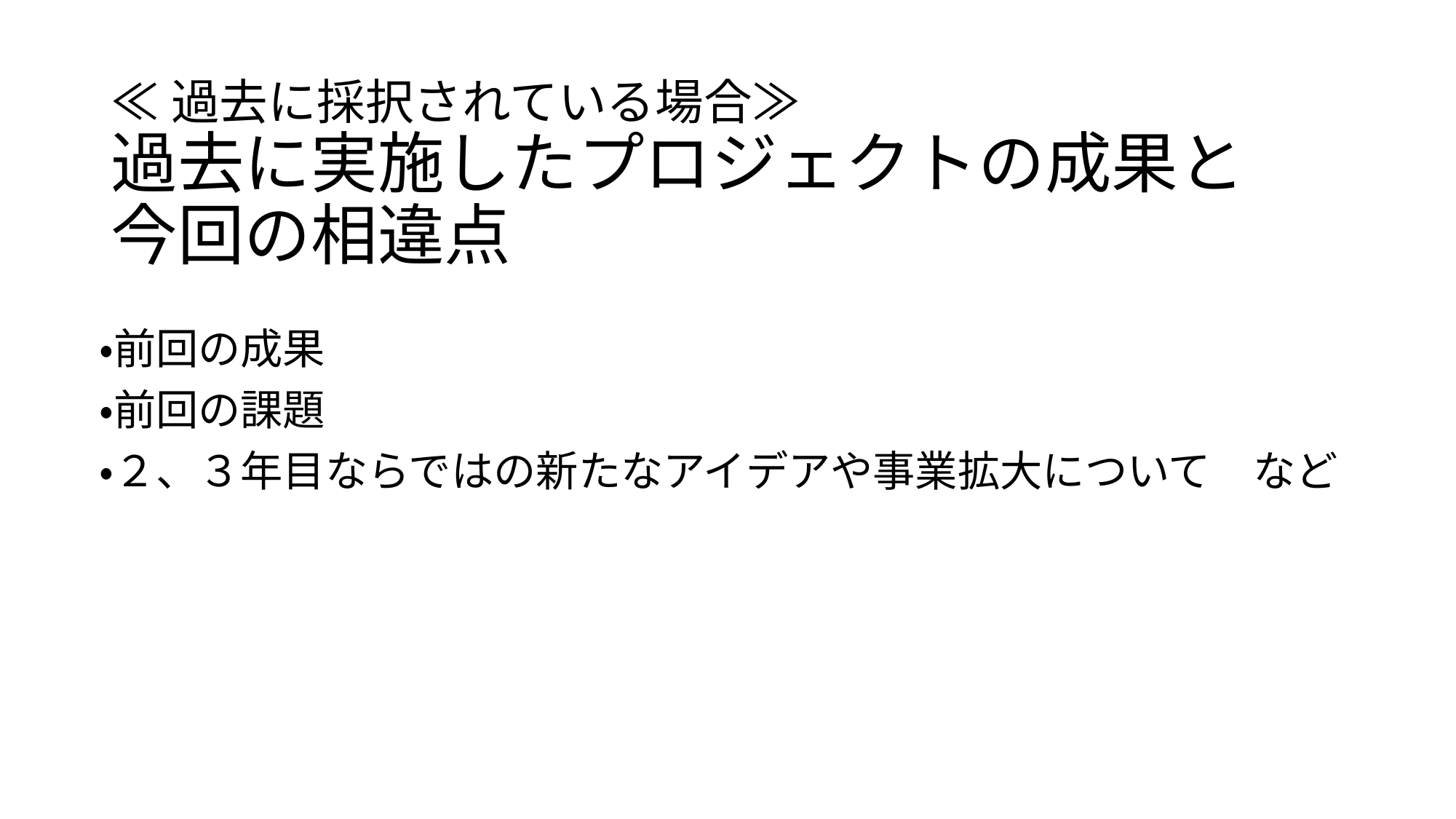

# ≪過去に採択されている場合≫ 過去に実施したプロジェクトの成果と　今回の相違点
・前回の成果
・前回の課題
・２、３年目ならではの新たなアイデアや事業拡大について　など